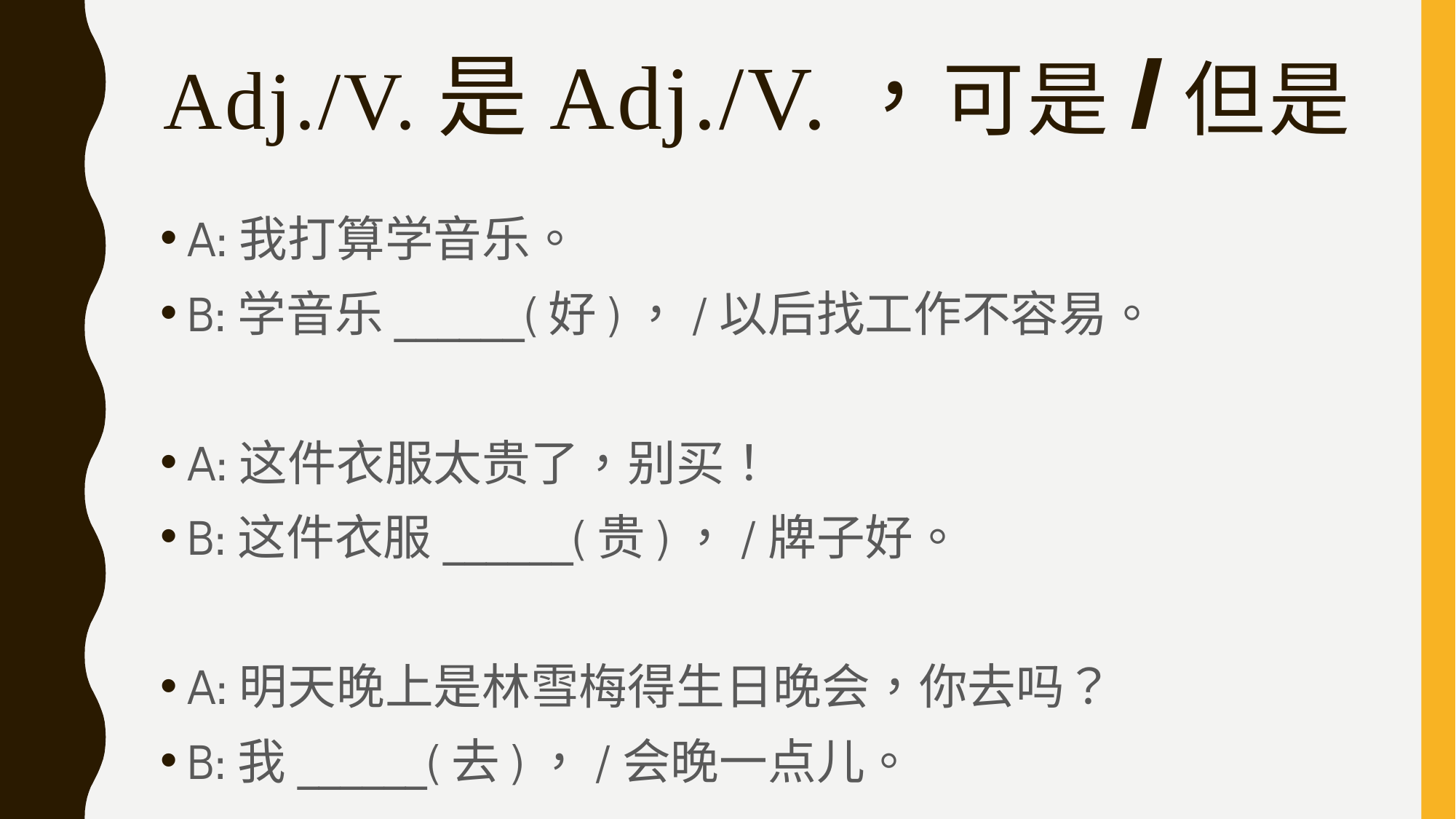

# Adj./V.是Adj./V.，可是/但是
A:我打算学音乐。
B:学音乐______(好)，/以后找工作不容易。

A:这件衣服太贵了，别买！
B:这件衣服______(贵)，/牌子好。

A:明天晚上是林雪梅得生日晚会，你去吗？
B:我______(去)，/会晚一点儿。